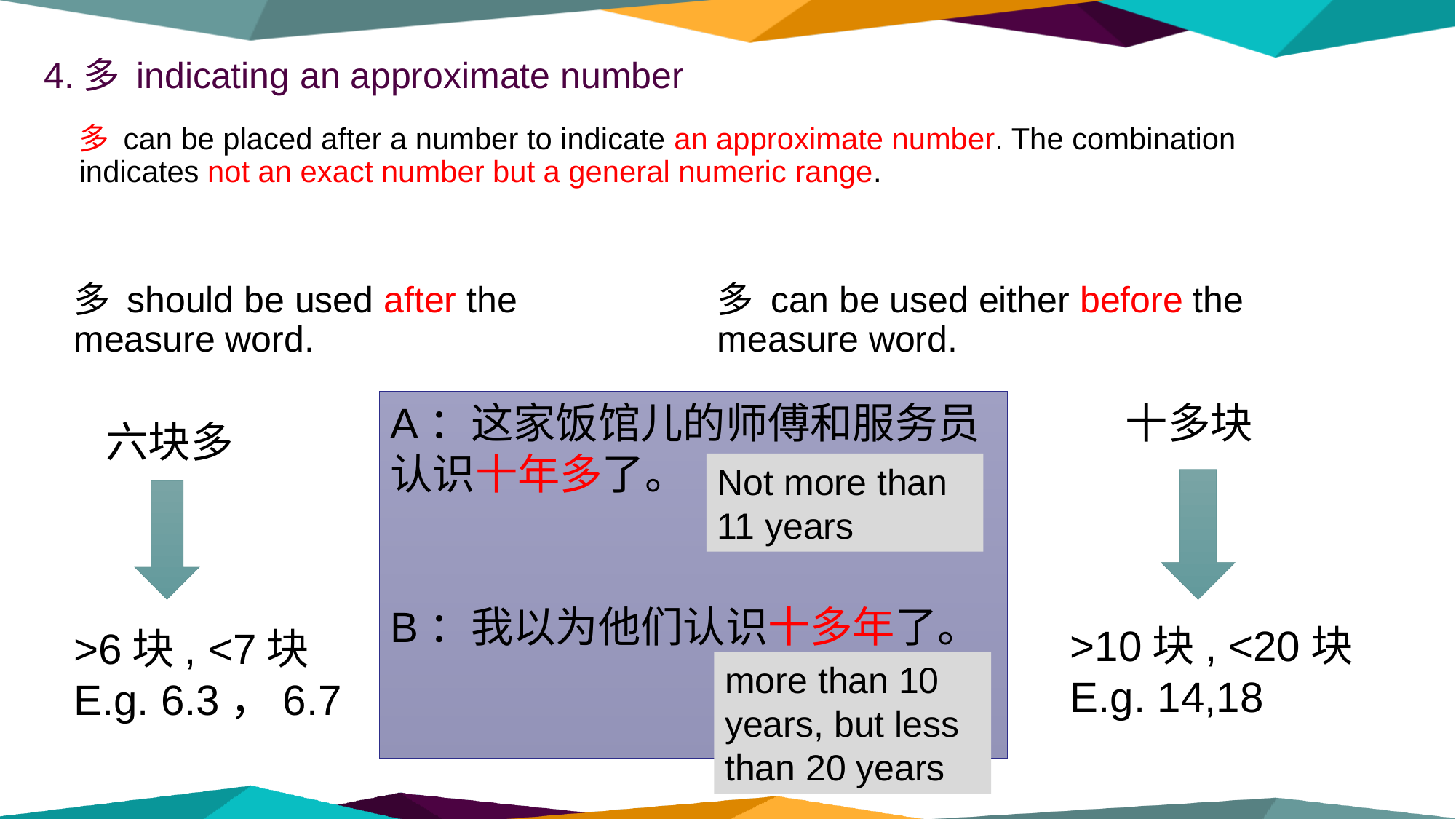

# 4.多 indicating an approximate number
多 can be placed after a number to indicate an approximate number. The combination indicates not an exact number but a general numeric range.
多 should be used after the measure word.
多 can be used either before the measure word.
A：这家饭馆儿的师傅和服务员认识十年多了。

B：我以为他们认识十多年了。

十多块
六块多
Not more than 11 years

>10块, <20块
E.g. 14,18
>6块, <7块
E.g. 6.3，6.7
more than 10 years, but less than 20 years